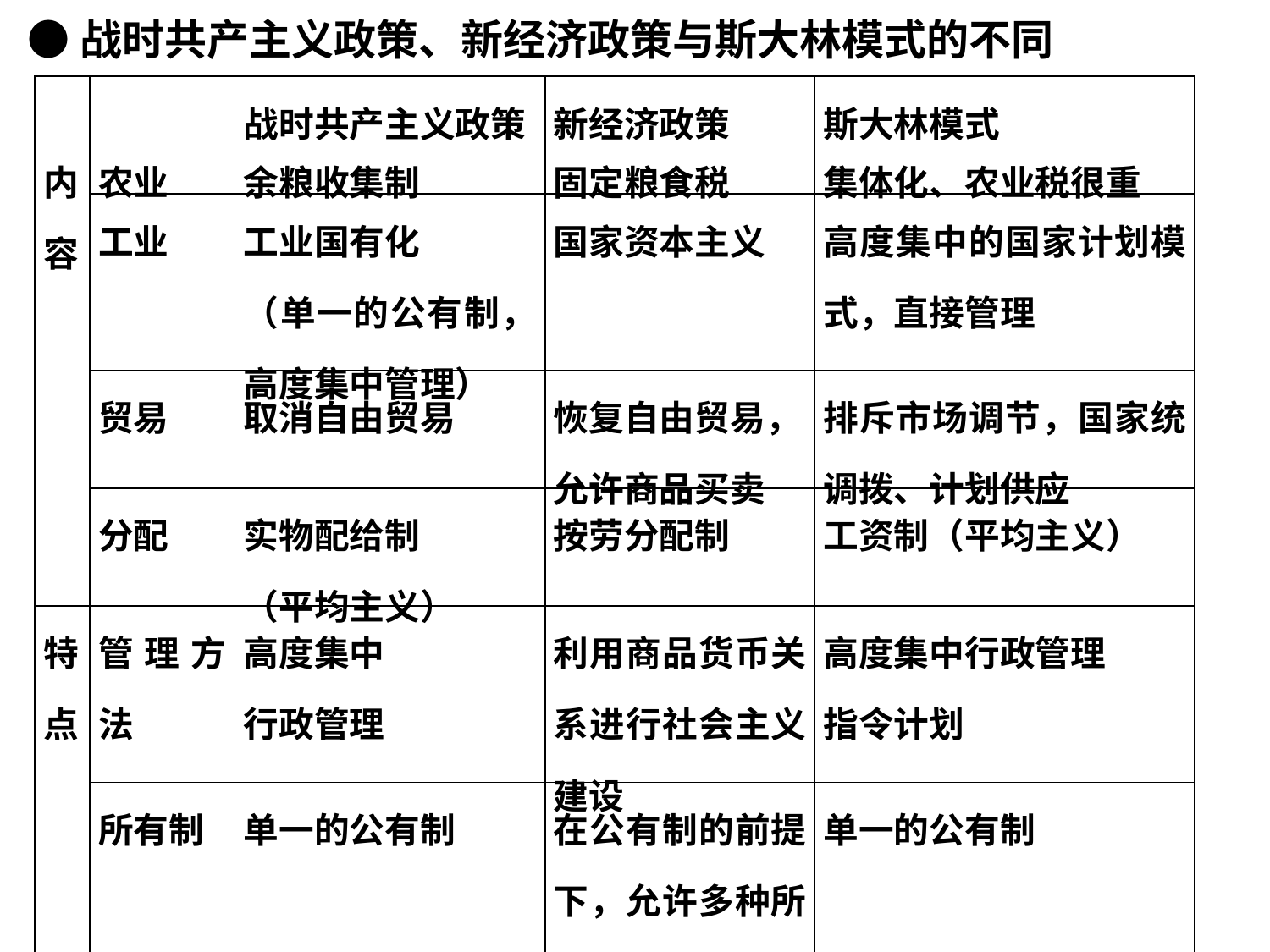

●战时共产主义政策、新经济政策与斯大林模式的不同
|  |  | 战时共产主义政策 | 新经济政策 | 斯大林模式 |
| --- | --- | --- | --- | --- |
| 内容 | 农业 | 余粮收集制 | 固定粮食税 | 集体化、农业税很重 |
|  | 工业 | 工业国有化 （单一的公有制，高度集中管理） | 国家资本主义 | 高度集中的国家计划模式，直接管理 |
|  | 贸易 | 取消自由贸易 | 恢复自由贸易， 允许商品买卖 | 排斥市场调节，国家统调拨、计划供应 |
|  | 分配 | 实物配给制 （平均主义） | 按劳分配制 | 工资制（平均主义） |
| 特点 | 管理方法 | 高度集中 行政管理 | 利用商品货币关系进行社会主义建设 | 高度集中行政管理 指令计划 |
|  | 所有制 | 单一的公有制 | 在公有制的前提下，允许多种所有制形式存在 | 单一的公有制 |